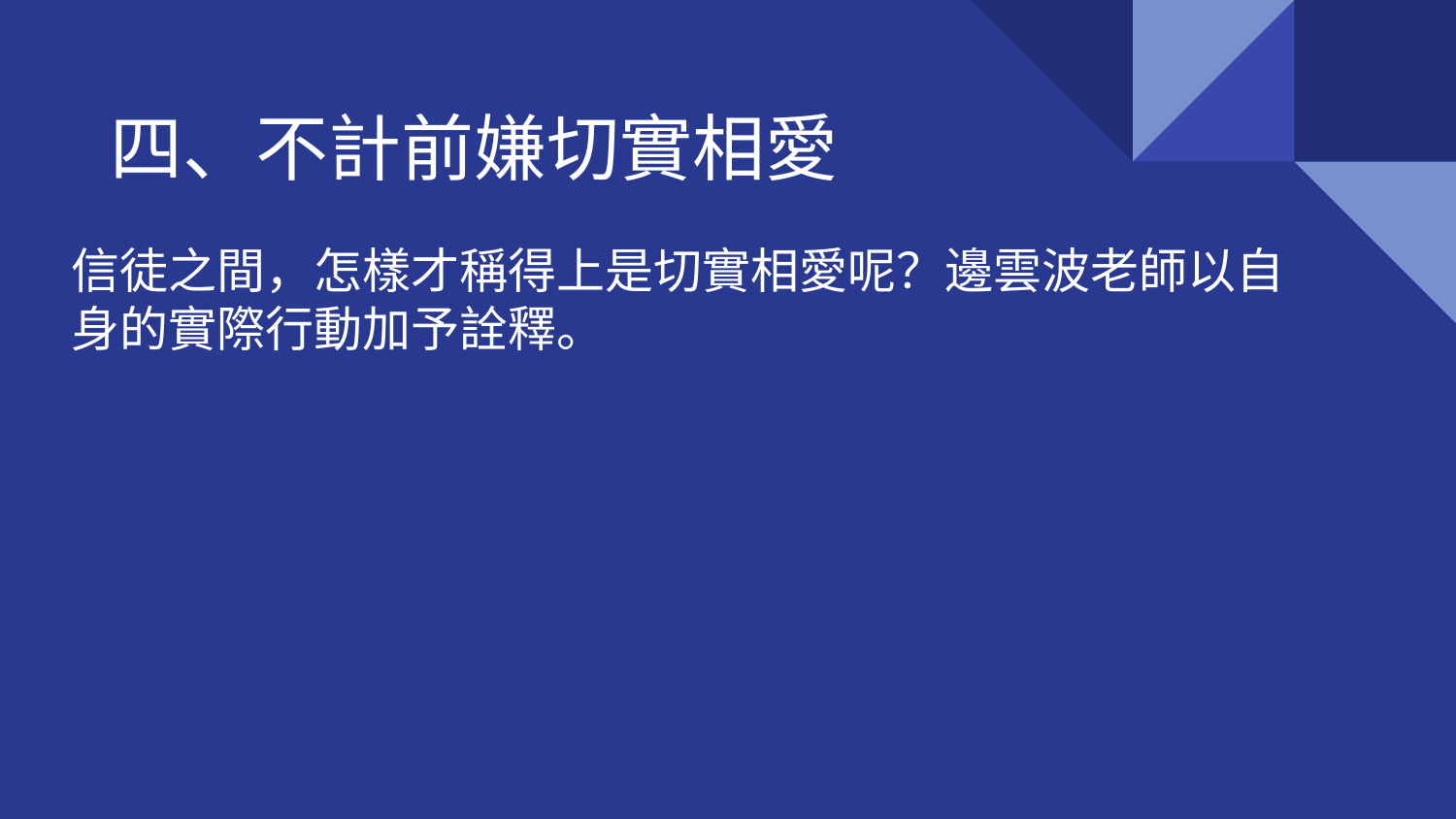

# 四、不計前嫌切實相愛
信徒之間，怎樣才稱得上是切實相愛呢？邊雲波老師以自身的實際行動加予詮釋。